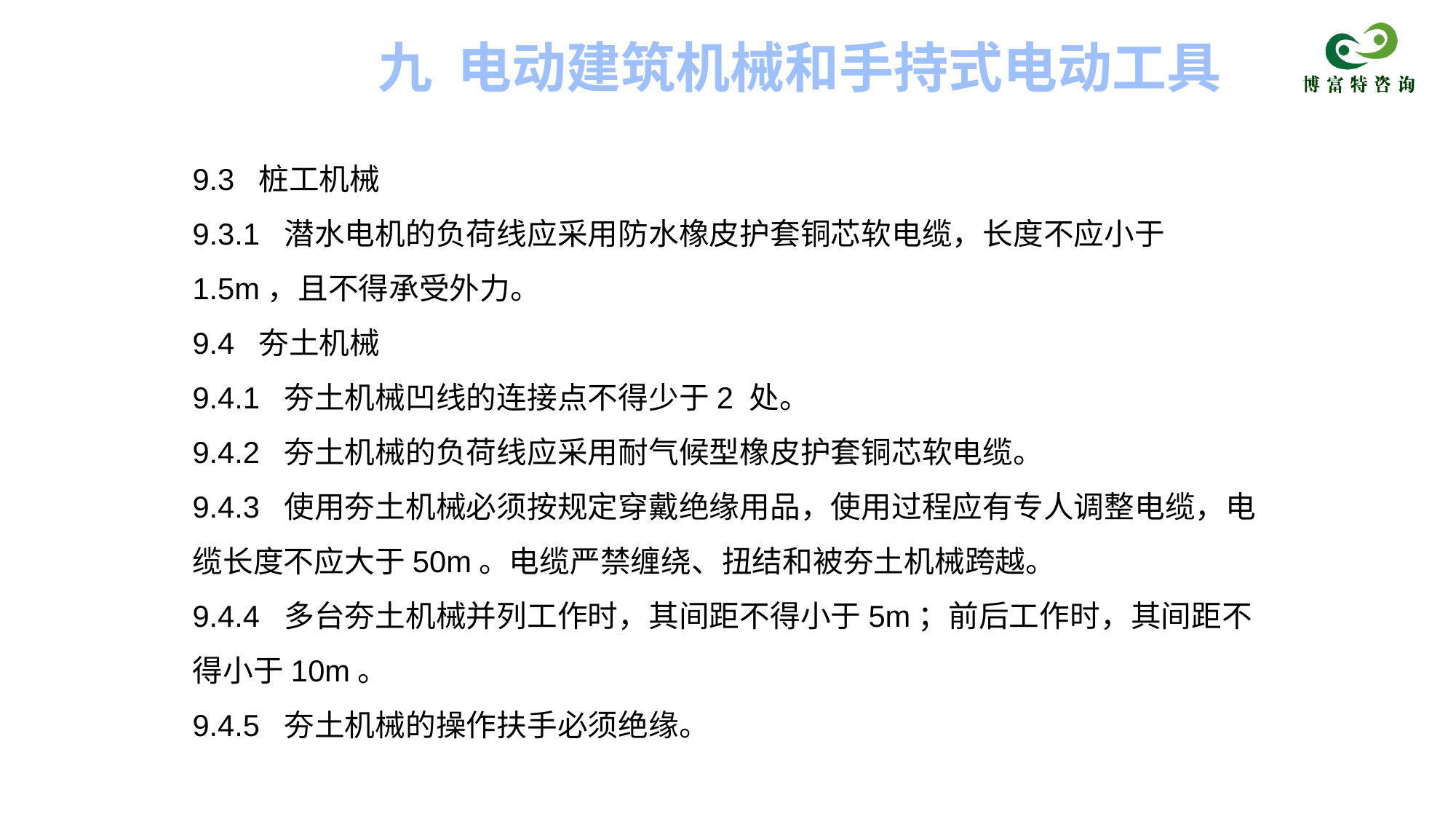

九  电动建筑机械和手持式电动工具
9.3  桩工机械
9.3.1  潜水电机的负荷线应采用防水橡皮护套铜芯软电缆，长度不应小于1.5m，且不得承受外力。
9.4  夯土机械
9.4.1  夯土机械凹线的连接点不得少于2 处。
9.4.2  夯土机械的负荷线应采用耐气候型橡皮护套铜芯软电缆。
9.4.3  使用夯土机械必须按规定穿戴绝缘用品，使用过程应有专人调整电缆，电缆长度不应大于50m。电缆严禁缠绕、扭结和被夯土机械跨越。
9.4.4  多台夯土机械并列工作时，其间距不得小于5m；前后工作时，其间距不得小于10m。
9.4.5  夯土机械的操作扶手必须绝缘。